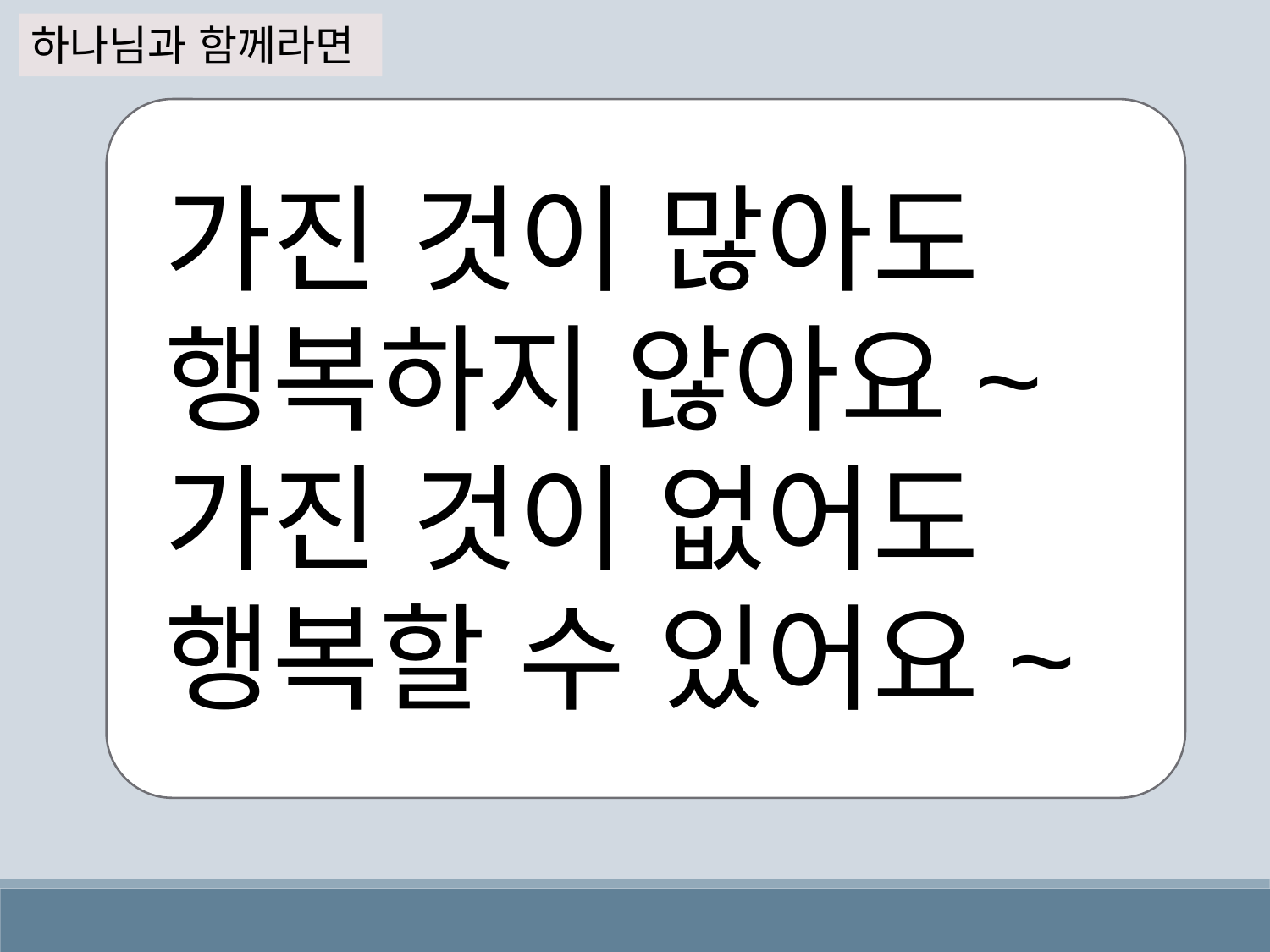

하나님과 함께라면

가진 것이 많아도
행복하지 않아요~
가진 것이 없어도
행복할 수 있어요~